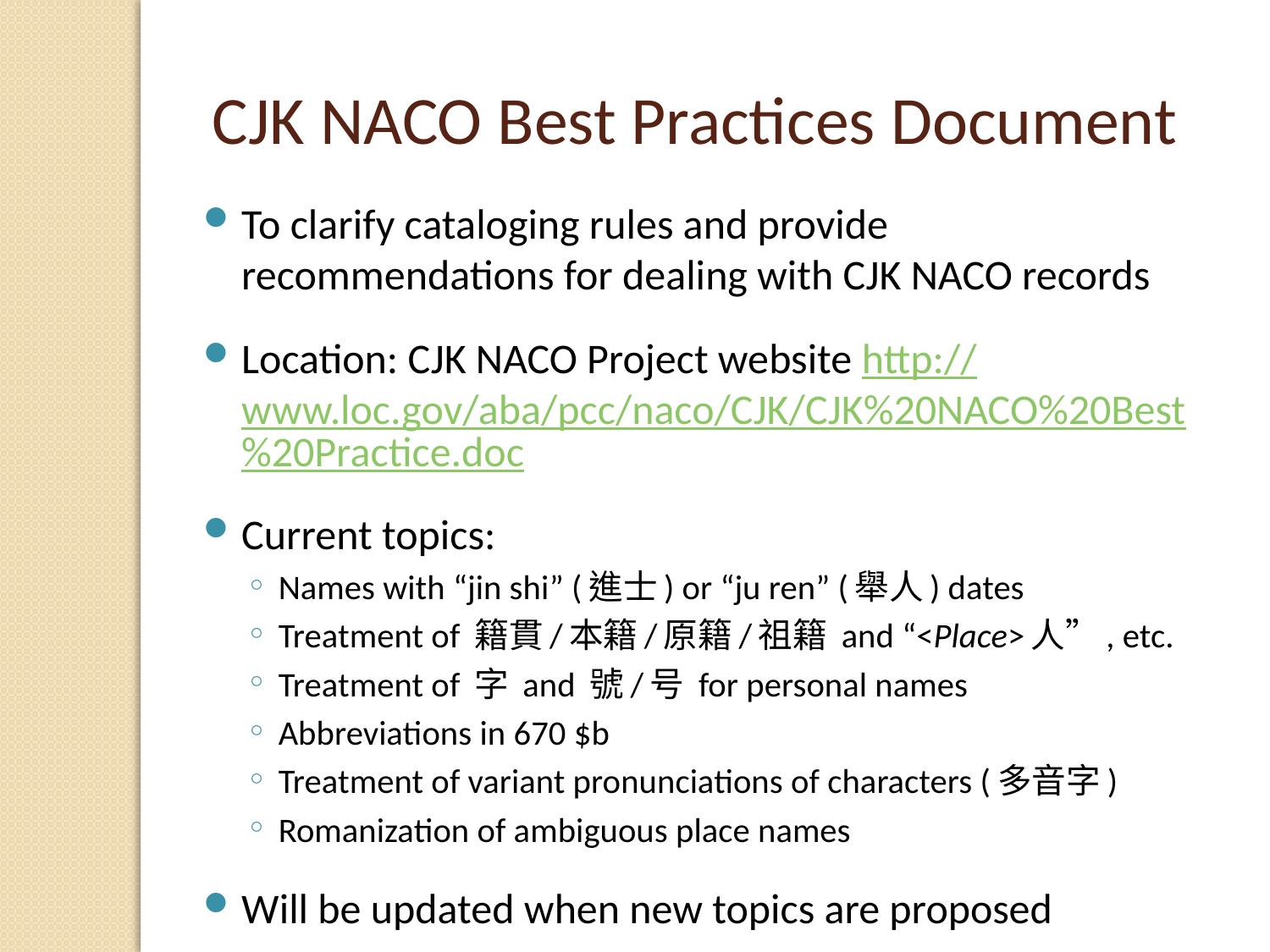

CJK NACO Best Practices Document
To clarify cataloging rules and provide recommendations for dealing with CJK NACO records

Location: CJK NACO Project website http://www.loc.gov/aba/pcc/naco/CJK/CJK%20NACO%20Best%20Practice.doc

Current topics:
Names with “jin shi” (進士) or “ju ren” (舉人) dates
Treatment of 籍貫/本籍/原籍/祖籍 and “<Place>人”, etc.
Treatment of 字 and 號/号 for personal names
Abbreviations in 670 $b
Treatment of variant pronunciations of characters (多音字)
Romanization of ambiguous place names

Will be updated when new topics are proposed